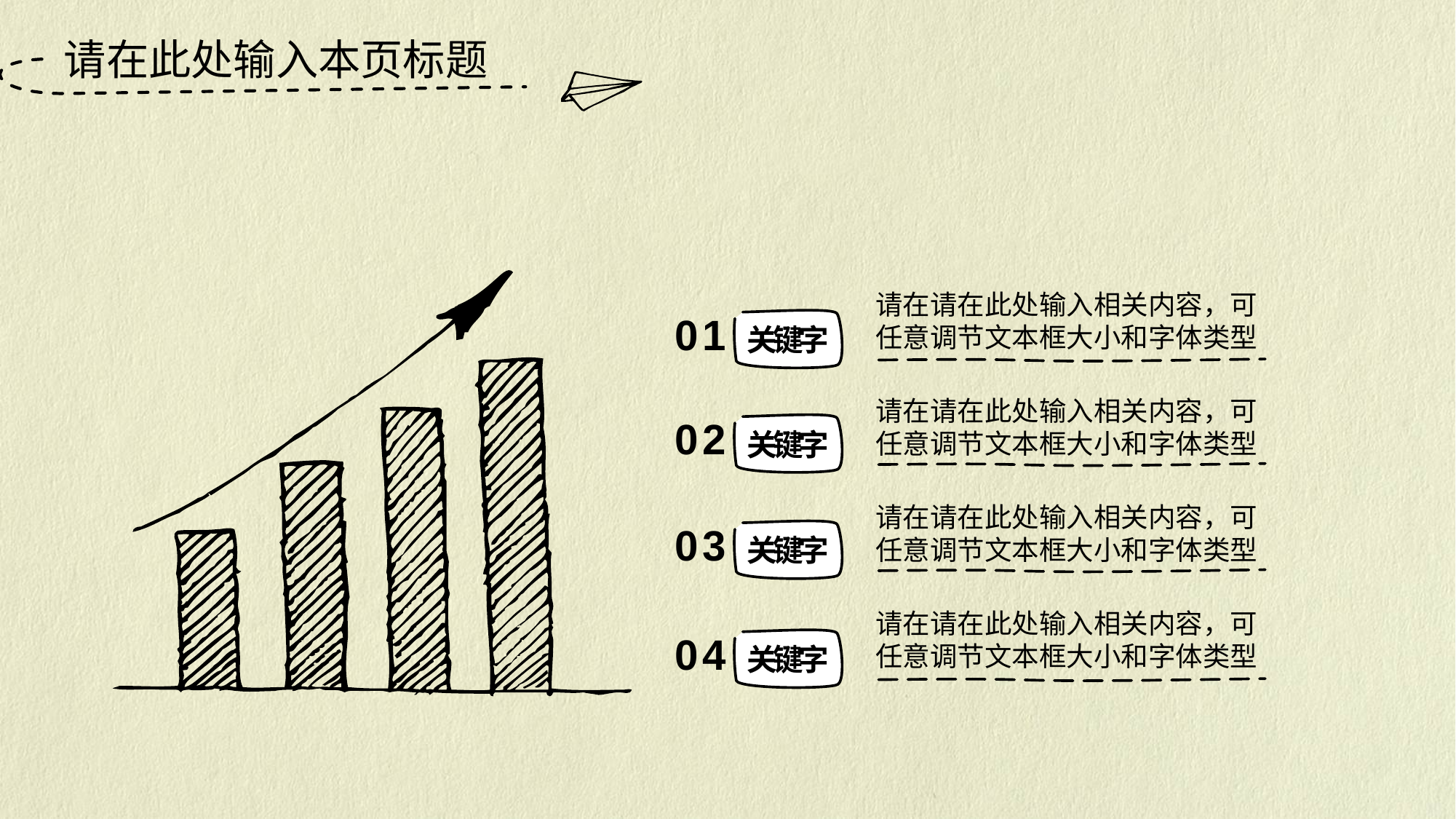

请在此处输入本页标题

请在请在此处输入相关内容，可任意调节文本框大小和字体类型
01
关键字

请在请在此处输入相关内容，可任意调节文本框大小和字体类型
02
关键字

请在请在此处输入相关内容，可任意调节文本框大小和字体类型
03
关键字

请在请在此处输入相关内容，可任意调节文本框大小和字体类型
04
关键字